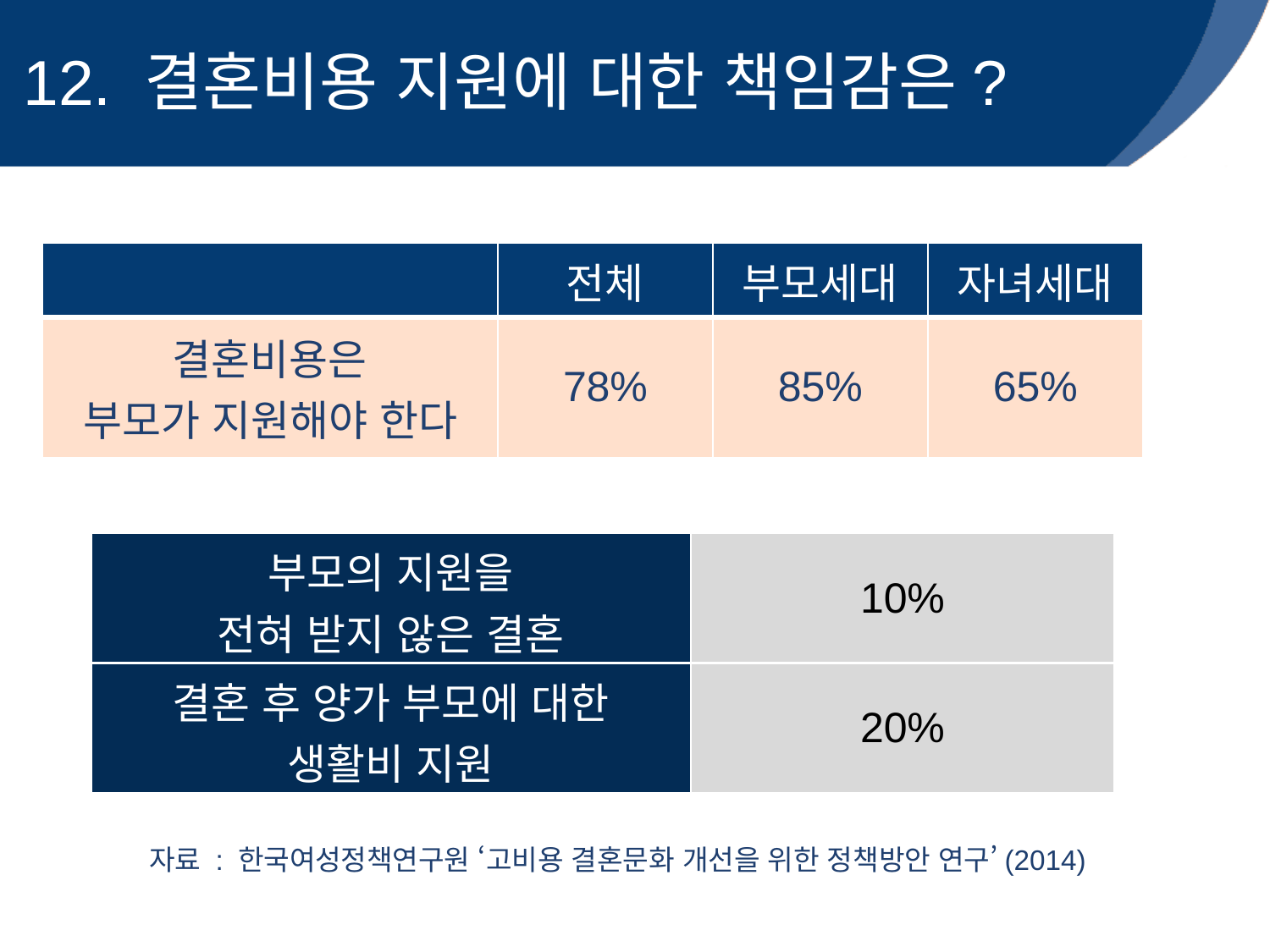

# 12. 결혼비용 지원에 대한 책임감은?
|  | 전체 | 부모세대 | 자녀세대 |
| --- | --- | --- | --- |
| 결혼비용은 부모가 지원해야 한다 | 78% | 85% | 65% |
| 부모의 지원을 전혀 받지 않은 결혼 | 10% |
| --- | --- |
| 결혼 후 양가 부모에 대한 생활비 지원 | 20% |
자료 : 한국여성정책연구원 ‘고비용 결혼문화 개선을 위한 정책방안 연구’(2014)